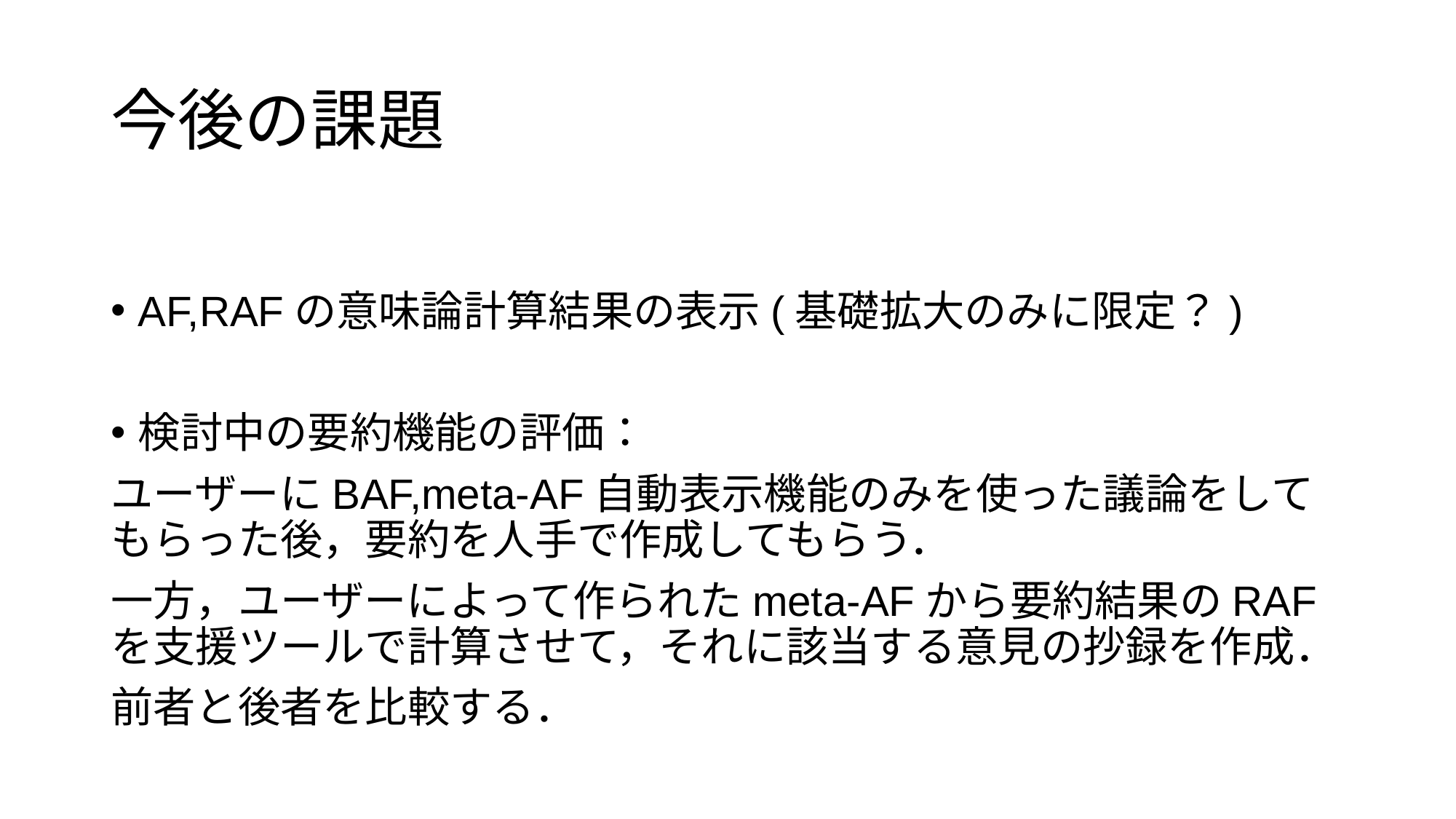

# 今後の課題

AF,RAFの意味論計算結果の表示(基礎拡大のみに限定？)

検討中の要約機能の評価：
ユーザーにBAF,meta-AF自動表示機能のみを使った議論をしてもらった後，要約を人手で作成してもらう．
一方，ユーザーによって作られたmeta-AFから要約結果のRAFを支援ツールで計算させて，それに該当する意見の抄録を作成．
前者と後者を比較する．